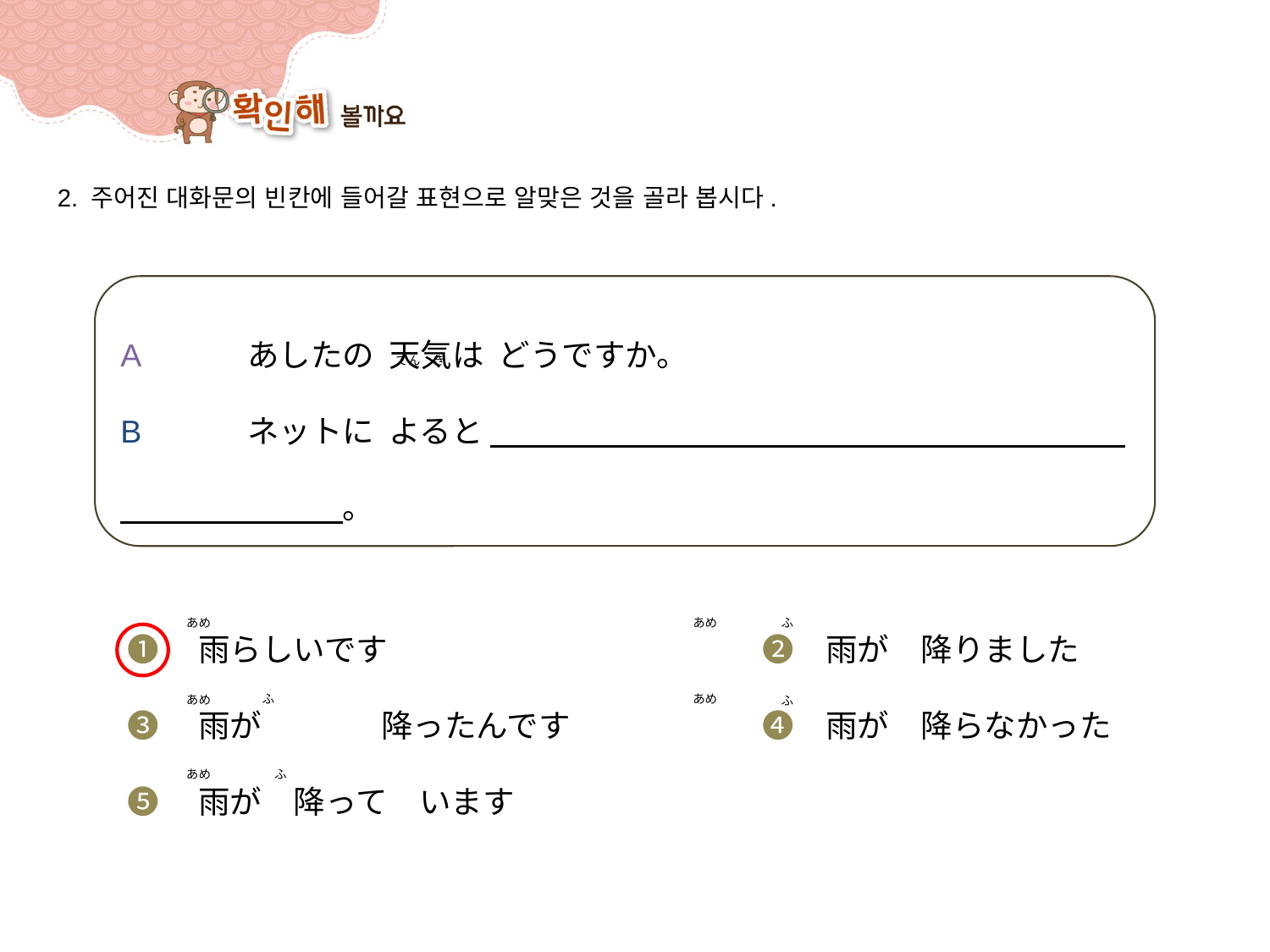

2. 주어진 대화문의 빈칸에 들어갈 표현으로 알맞은 것을 골라 봅시다.
A	あしたの  天気は  どうですか。
B	ネットに  よると 　　　　　　　　　　　　　　　　　　　　　　　　　　　。
てん　き
あめ
あめ
ふ
➊　雨らしいです			➋　雨が　降りました

➌　雨が	降ったんです		➍　雨が　降らなかった

➎　雨が　降って　います

ふ
あめ
あめ
ふ
ふ
あめ